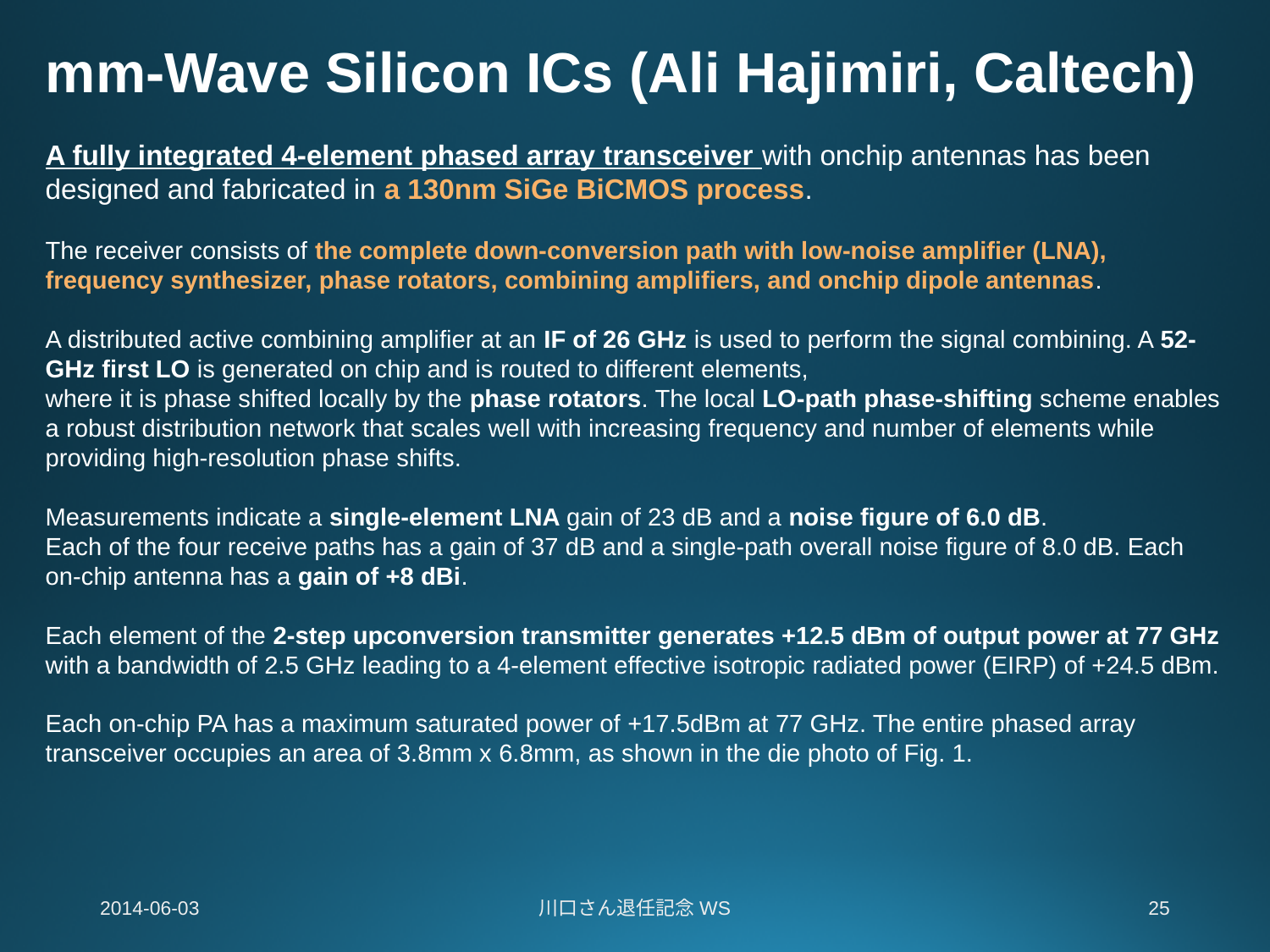

# mm-Wave Silicon ICs (Ali Hajimiri, Caltech)
A fully integrated 4-element phased array transceiver with onchip antennas has been designed and fabricated in a 130nm SiGe BiCMOS process.

The receiver consists of the complete down-conversion path with low-noise amplifier (LNA), frequency synthesizer, phase rotators, combining amplifiers, and onchip dipole antennas.

A distributed active combining amplifier at an IF of 26 GHz is used to perform the signal combining. A 52-GHz first LO is generated on chip and is routed to different elements,
where it is phase shifted locally by the phase rotators. The local LO-path phase-shifting scheme enables a robust distribution network that scales well with increasing frequency and number of elements while providing high-resolution phase shifts.

Measurements indicate a single-element LNA gain of 23 dB and a noise figure of 6.0 dB.
Each of the four receive paths has a gain of 37 dB and a single-path overall noise figure of 8.0 dB. Each on-chip antenna has a gain of +8 dBi.

Each element of the 2-step upconversion transmitter generates +12.5 dBm of output power at 77 GHz with a bandwidth of 2.5 GHz leading to a 4-element effective isotropic radiated power (EIRP) of +24.5 dBm.

Each on-chip PA has a maximum saturated power of +17.5dBm at 77 GHz. The entire phased array transceiver occupies an area of 3.8mm x 6.8mm, as shown in the die photo of Fig. 1.
2014-06-03
川口さん退任記念WS
25